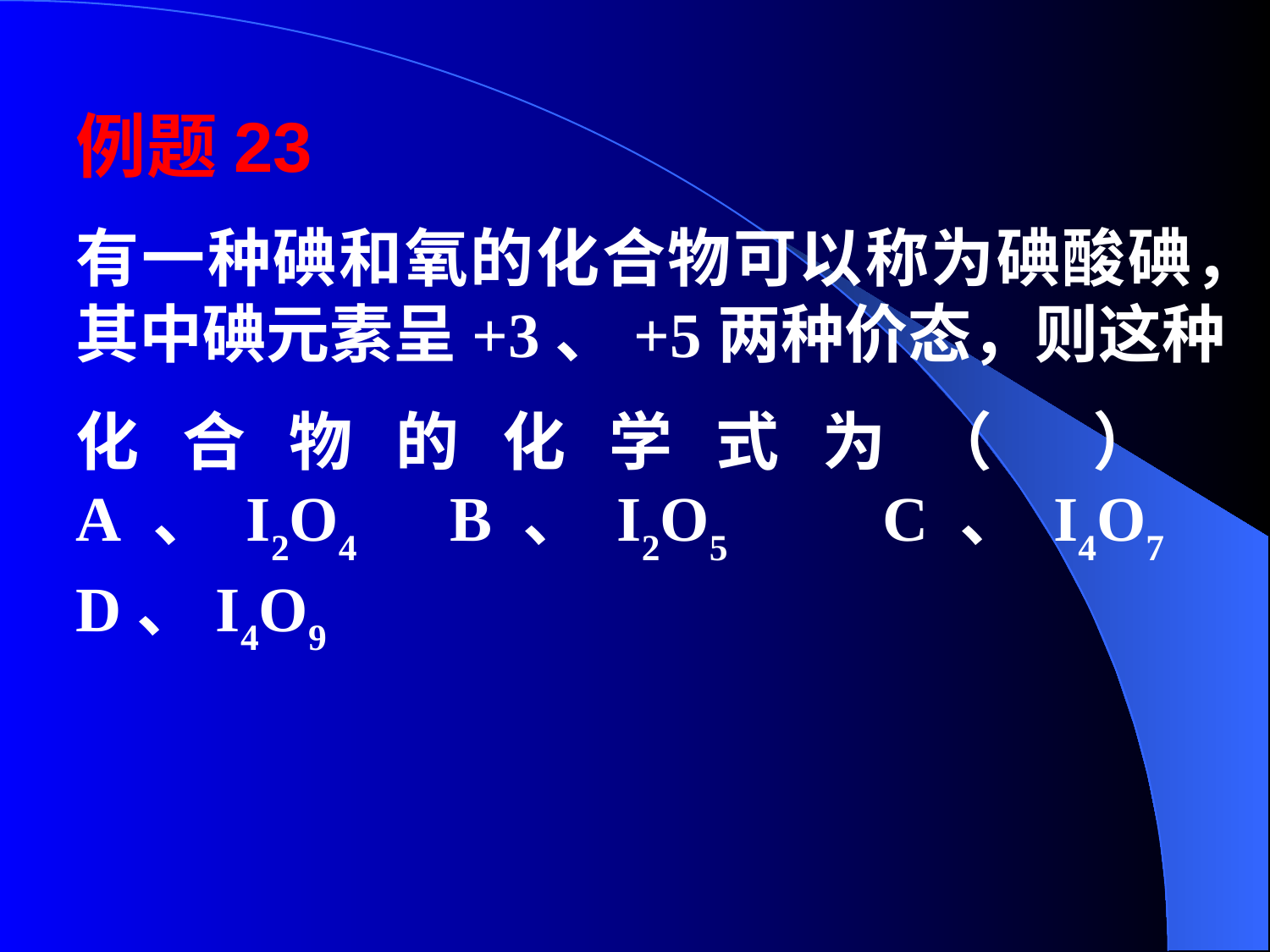

例题23
有一种碘和氧的化合物可以称为碘酸碘，其中碘元素呈+3、+5两种价态，则这种
化合物的化学式为（ ）
A、I2O4   B、I2O5     C、I4O7    D、I4O9

60